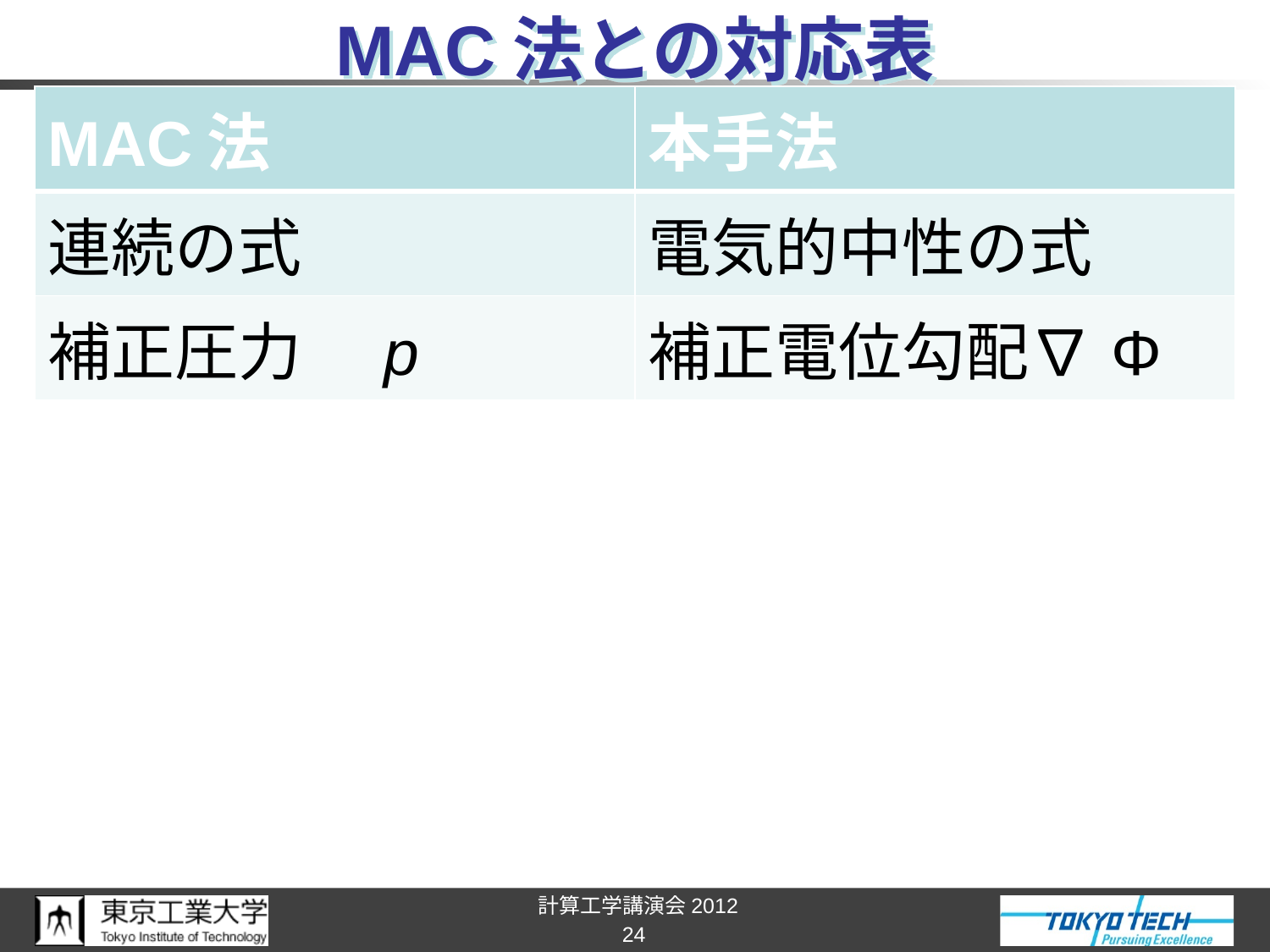

# MAC法との対応表
| MAC法 | 本手法 |
| --- | --- |
| 連続の式 | 電気的中性の式 |
| 補正圧力　p | 補正電位勾配∇Φ |
24